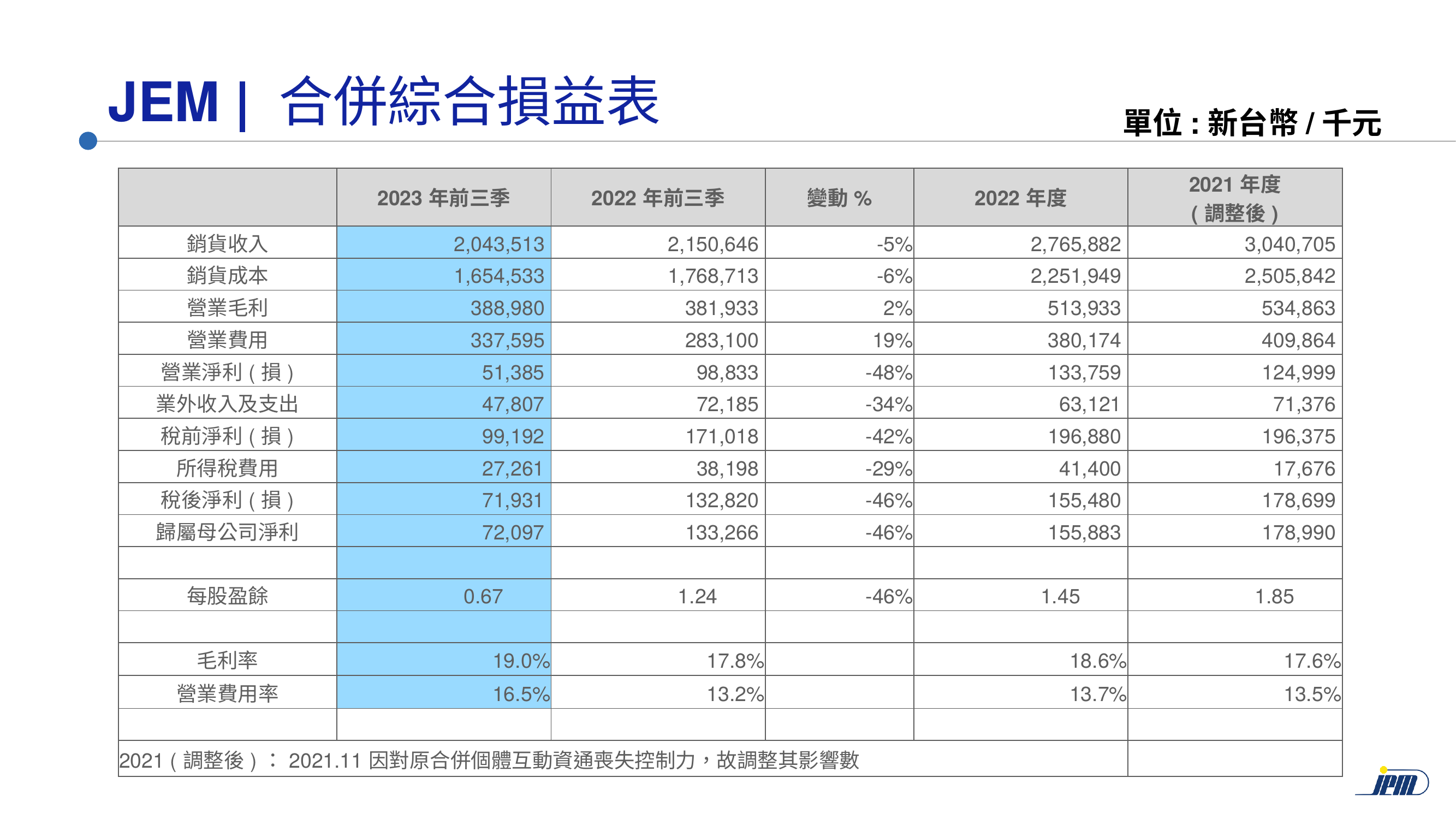

JEM | 合併綜合損益表
單位:新台幣/千元
|  | 2023年前三季 | 2022年前三季 | 變動% | 2022年度 | 2021年度 (調整後) |
| --- | --- | --- | --- | --- | --- |
| 銷貨收入 | 2,043,513 | 2,150,646 | -5% | 2,765,882 | 3,040,705 |
| 銷貨成本 | 1,654,533 | 1,768,713 | -6% | 2,251,949 | 2,505,842 |
| 營業毛利 | 388,980 | 381,933 | 2% | 513,933 | 534,863 |
| 營業費用 | 337,595 | 283,100 | 19% | 380,174 | 409,864 |
| 營業淨利(損) | 51,385 | 98,833 | -48% | 133,759 | 124,999 |
| 業外收入及支出 | 47,807 | 72,185 | -34% | 63,121 | 71,376 |
| 稅前淨利(損) | 99,192 | 171,018 | -42% | 196,880 | 196,375 |
| 所得稅費用 | 27,261 | 38,198 | -29% | 41,400 | 17,676 |
| 稅後淨利(損) | 71,931 | 132,820 | -46% | 155,480 | 178,699 |
| 歸屬母公司淨利 | 72,097 | 133,266 | -46% | 155,883 | 178,990 |
|  |  |  |  |  |  |
| 每股盈餘 | 0.67 | 1.24 | -46% | 1.45 | 1.85 |
|  |  |  |  |  |  |
| 毛利率 | 19.0% | 17.8% |  | 18.6% | 17.6% |
| 營業費用率 | 16.5% | 13.2% |  | 13.7% | 13.5% |
|  |  |  |  |  |  |
| 2021 (調整後)：2021.11因對原合併個體互動資通喪失控制力，故調整其影響數 |  |  |  |  |  |